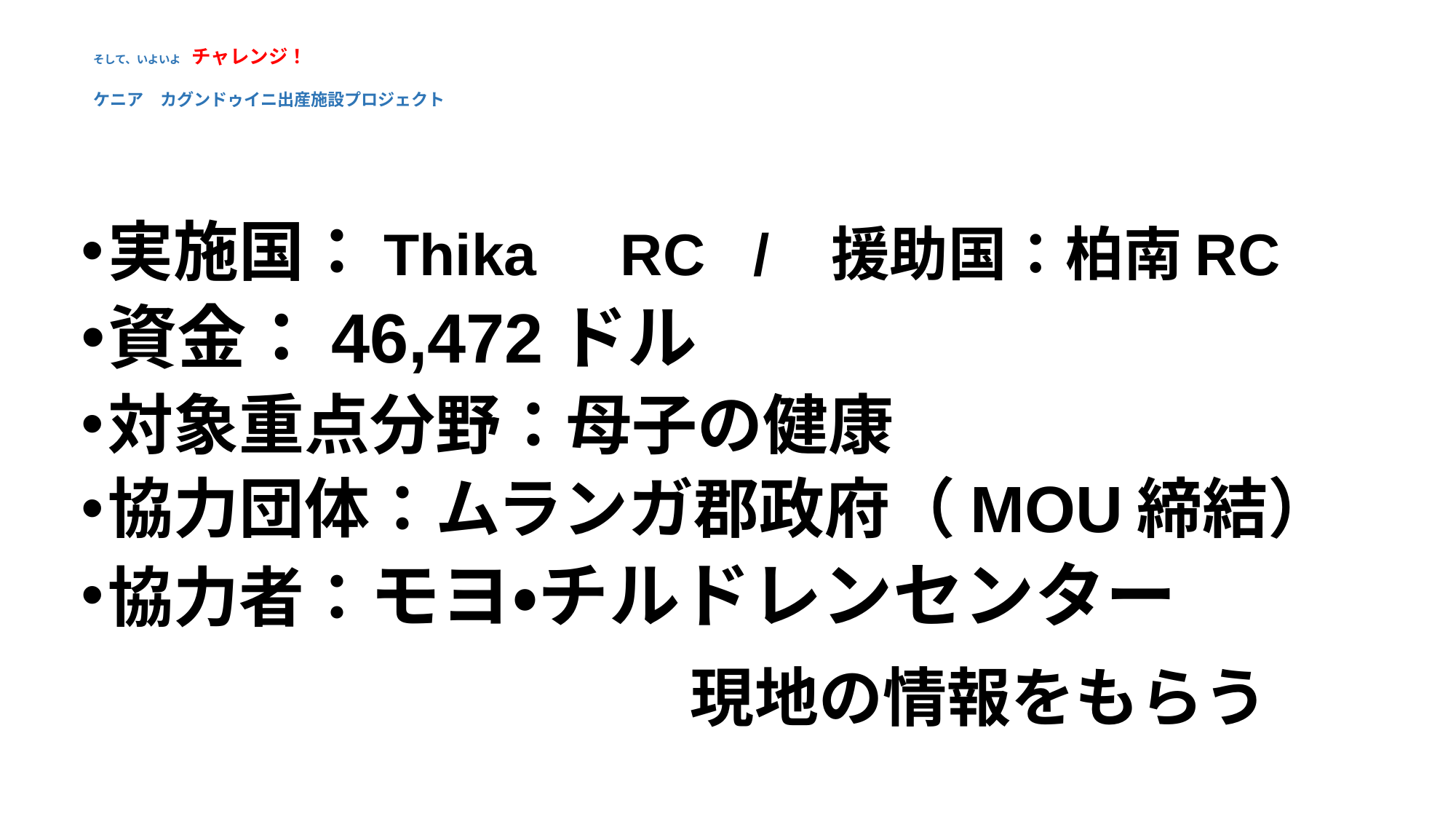

# そして、いよいよ　チャレンジ！ ケニア　カグンドゥイニ出産施設プロジェクト
実施国：Thika　RC   /   援助国：柏南RC
資金：46,472ドル
対象重点分野：母子の健康
協力団体：ムランガ郡政府（MOU締結）
協力者：モヨ・チルドレンセンター
 　　　　　　　現地の情報をもらう